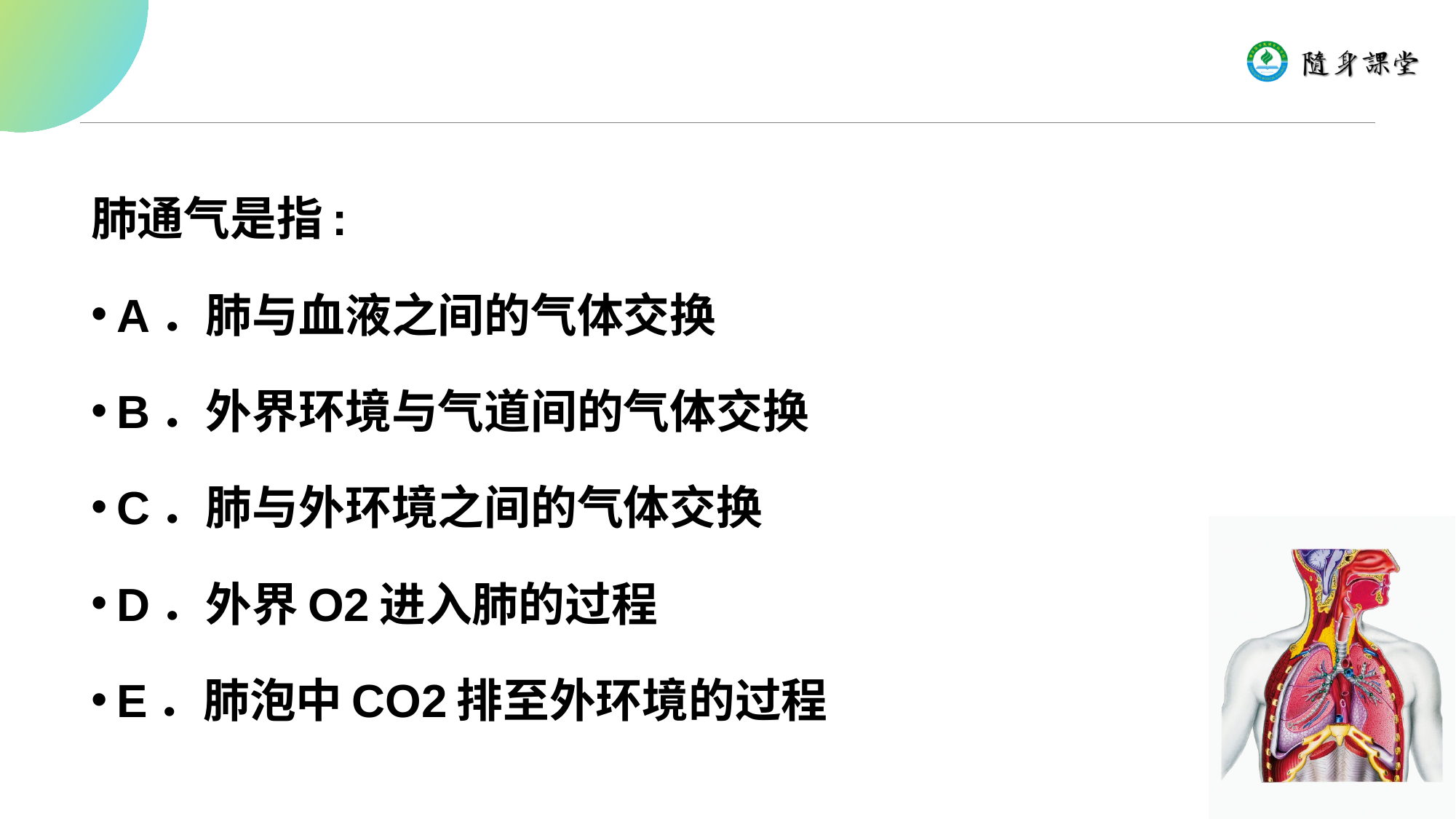

#
肺通气是指:
A．肺与血液之间的气体交换
B．外界环境与气道间的气体交换
C．肺与外环境之间的气体交换
D．外界O2进入肺的过程
E．肺泡中CO2排至外环境的过程

37